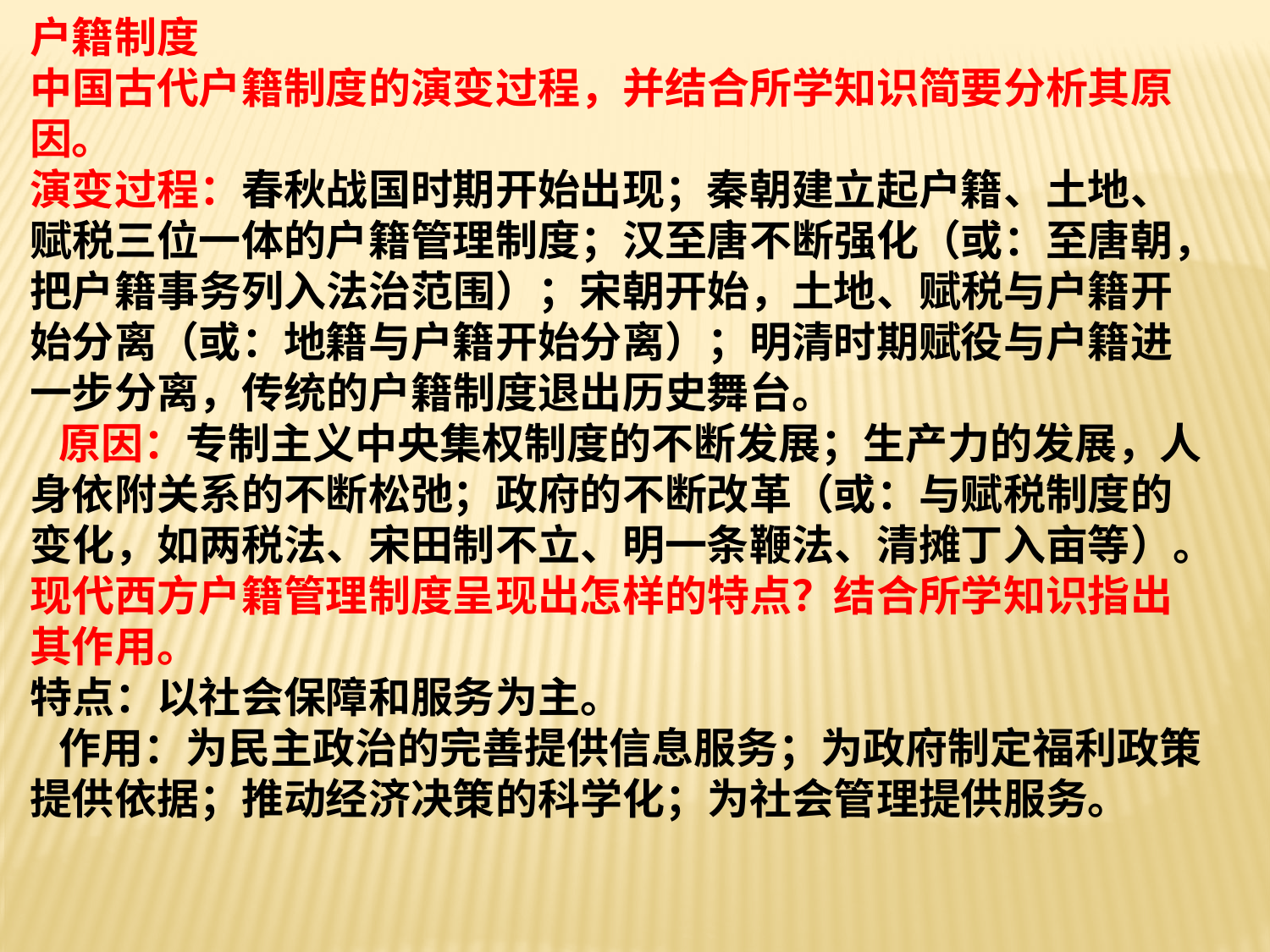

户籍制度
中国古代户籍制度的演变过程，并结合所学知识简要分析其原因。
演变过程：春秋战国时期开始出现；秦朝建立起户籍、土地、赋税三位一体的户籍管理制度；汉至唐不断强化（或：至唐朝，把户籍事务列入法治范围）；宋朝开始，土地、赋税与户籍开始分离（或：地籍与户籍开始分离）；明清时期赋役与户籍进一步分离，传统的户籍制度退出历史舞台。
  原因：专制主义中央集权制度的不断发展；生产力的发展，人身依附关系的不断松弛；政府的不断改革（或：与赋税制度的变化，如两税法、宋田制不立、明一条鞭法、清摊丁入亩等）。
现代西方户籍管理制度呈现出怎样的特点？结合所学知识指出其作用。
特点：以社会保障和服务为主。
  作用：为民主政治的完善提供信息服务；为政府制定福利政策提供依据；推动经济决策的科学化；为社会管理提供服务。